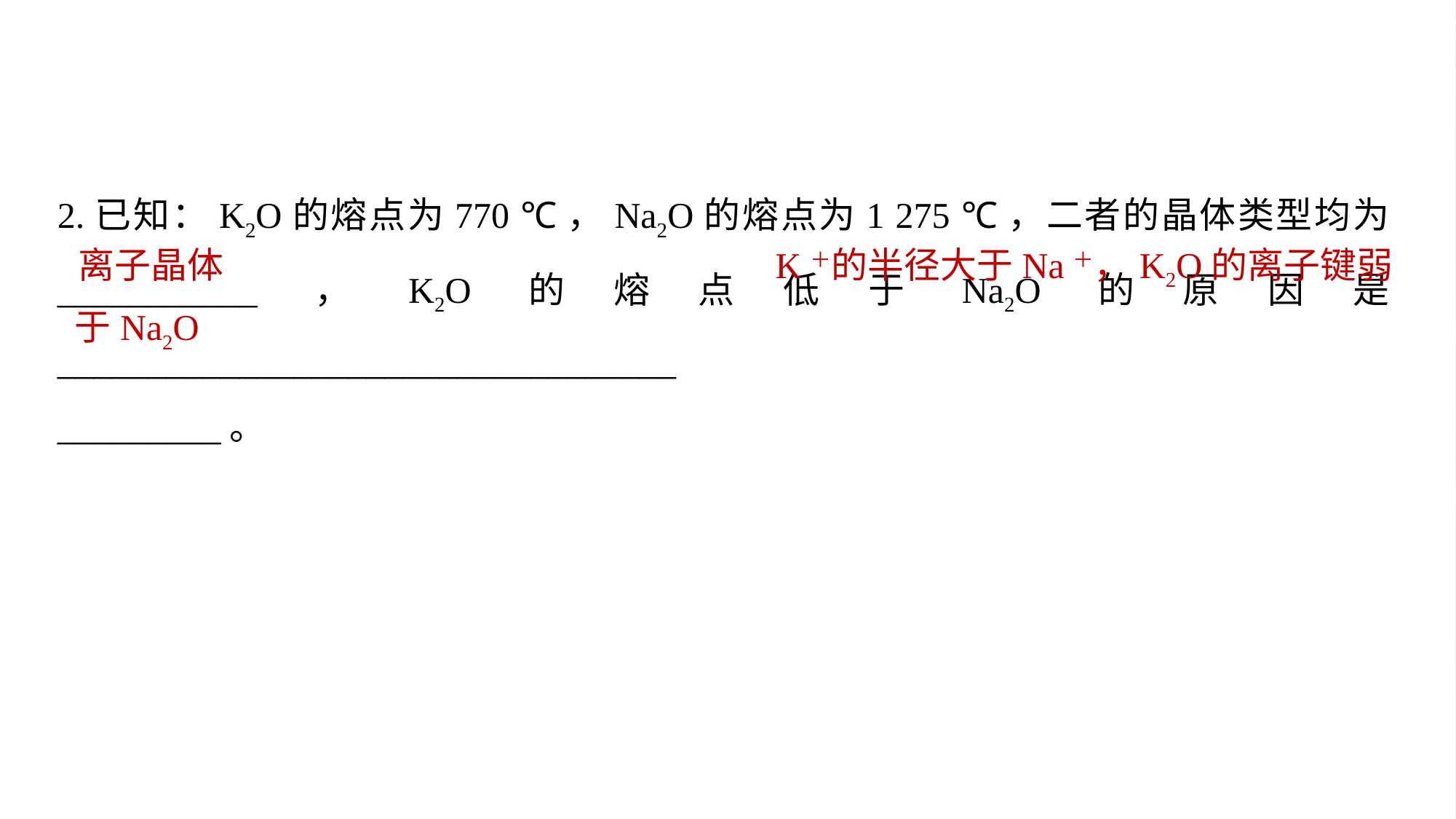

2.已知：K2O的熔点为770 ℃，Na2O的熔点为1 275 ℃，二者的晶体类型均为___________，K2O的熔点低于Na2O的原因是__________________________________
_________。
离子晶体
K＋的半径大于Na＋，K2O的离子键弱
于Na2O